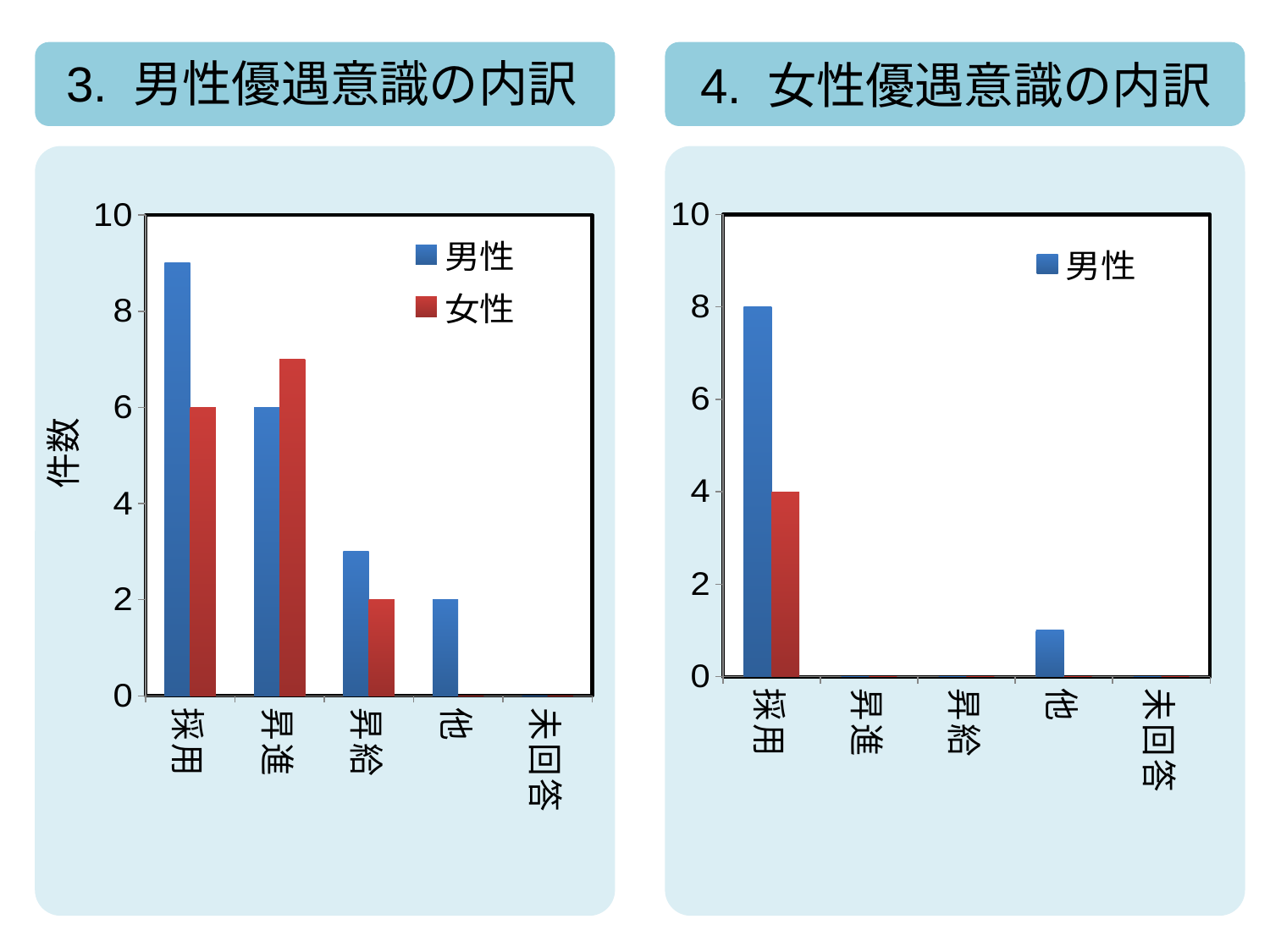

3. 男性優遇意識の内訳
4. 女性優遇意識の内訳

### Chart

| Category | 男性 | 女性 |
|---|---|---|
| 採用 | 8.0 | 4.0 |
| 昇進 | 0.0 | 0.0 |
| 昇給 | 0.0 | 0.0 |
| 他 | 1.0 | 0.0 |
| 未回答 | 0.0 | 0.0 |

### Chart

| Category | 男性 | 女性 |
|---|---|---|
| 採用 | 9.0 | 6.0 |
| 昇進 | 6.0 | 7.0 |
| 昇給 | 3.0 | 2.0 |
| 他 | 2.0 | 0.0 |
| 未回答 | 0.0 | 0.0 |
件数